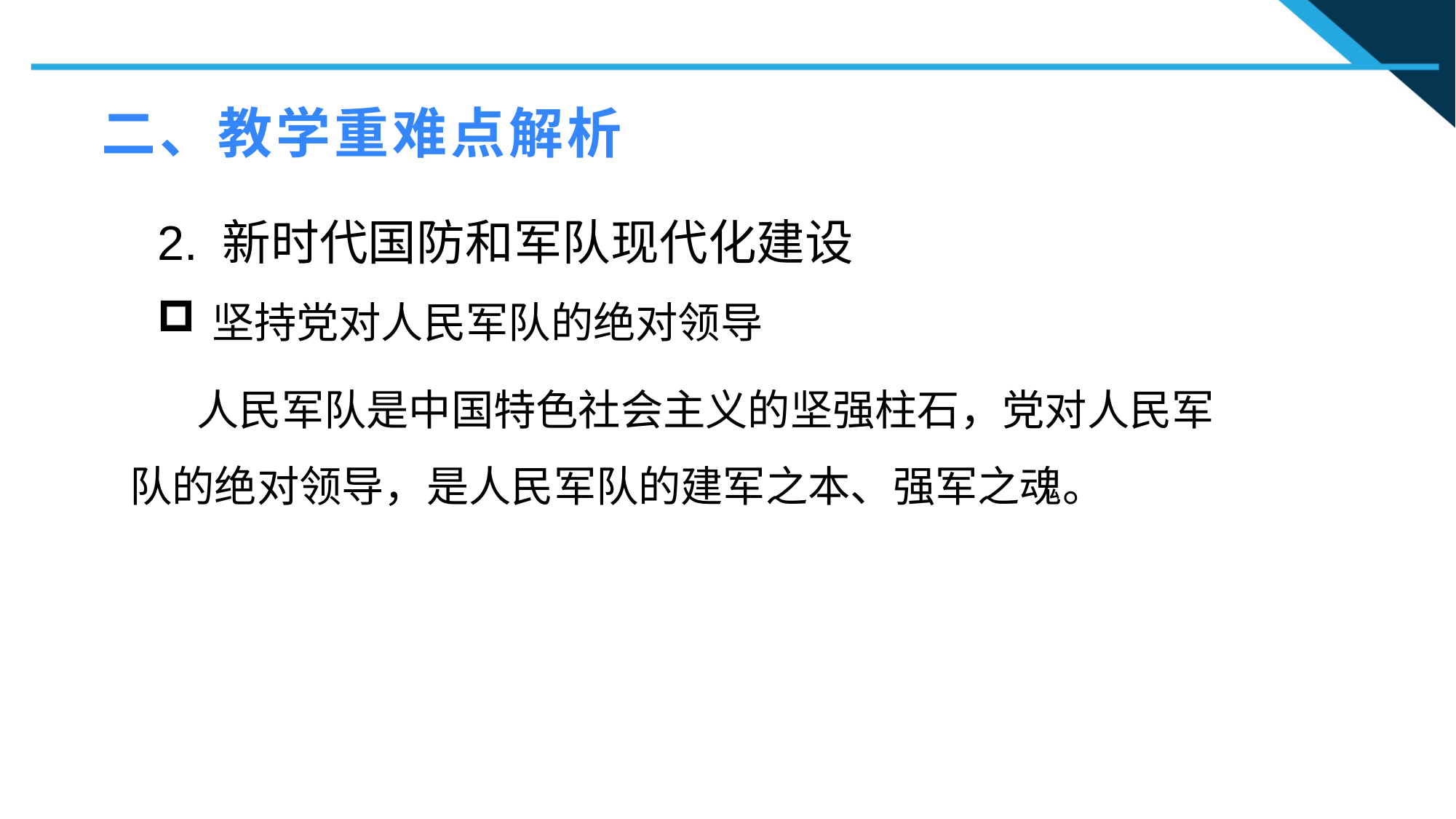

二、教学重难点解析
2. 新时代国防和军队现代化建设
坚持党对人民军队的绝对领导
1
      人民军队是中国特色社会主义的坚强柱石，党对人民军队的绝对领导，是人民军队的建军之本、强军之魂。
2
2
n